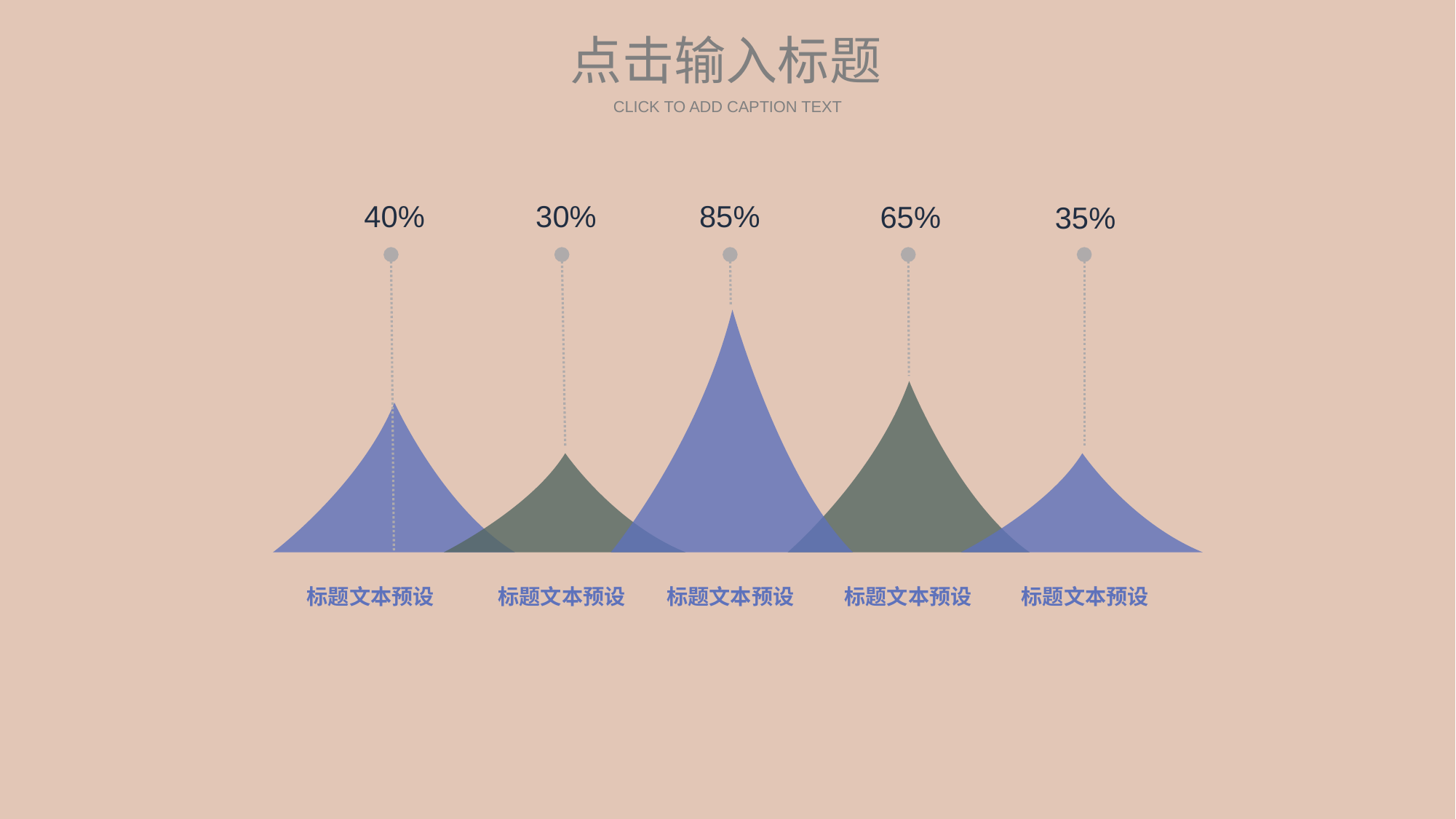

点击输入标题
CLICK TO ADD CAPTION TEXT
30%
85%
40%
65%
35%

标题文本预设
标题文本预设
标题文本预设
标题文本预设
标题文本预设